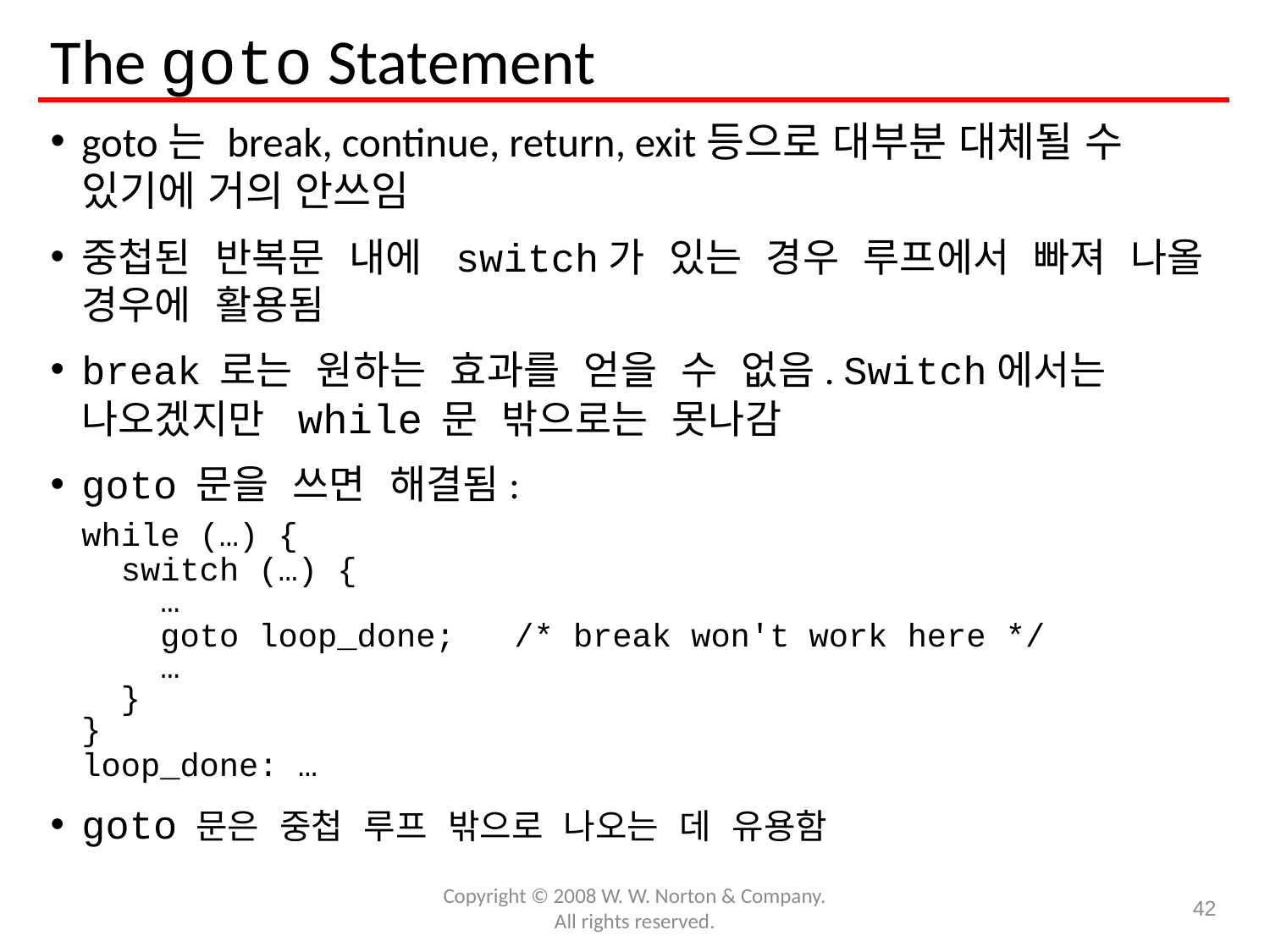

# The goto Statement
goto는 break, continue, return, exit등으로 대부분 대체될 수 있기에 거의 안쓰임
중첩된 반복문 내에 switch가 있는 경우 루프에서 빠져 나올 경우에 활용됨
break 로는 원하는 효과를 얻을 수 없음. Switch에서는 나오겠지만 while 문 밖으로는 못나감
goto 문을 쓰면 해결됨:
	while (…) {
	  switch (…) {
	    …
	    goto loop_done;   /* break won't work here */
	    …
	  }
	}
	loop_done: …
goto 문은 중첩 루프 밖으로 나오는 데 유용함

Copyright © 2008 W. W. Norton & Company.
All rights reserved.
42